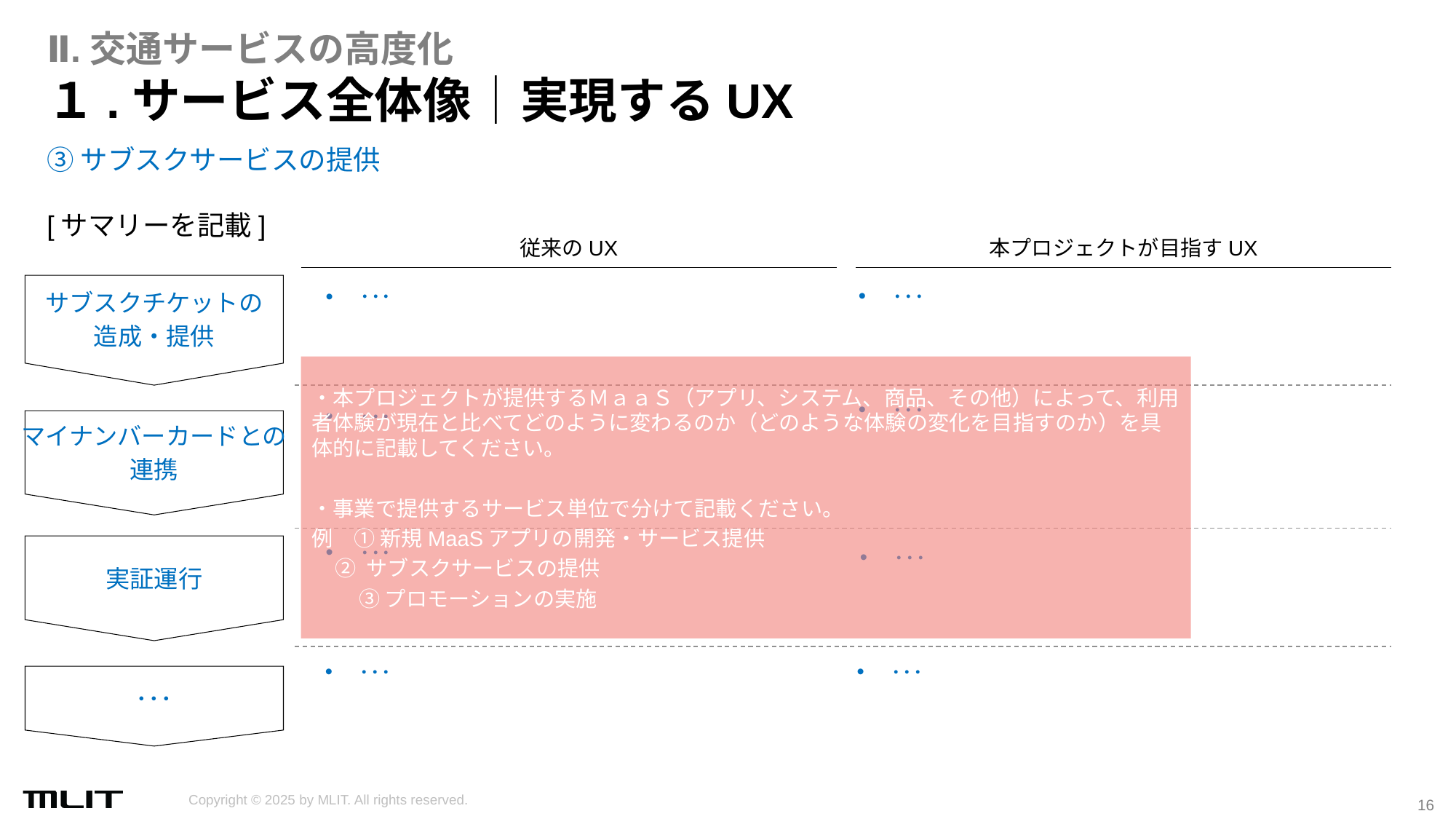

Ⅱ.交通サービスの高度化
# １.サービス全体像│実現するUX
③サブスクサービスの提供
[サマリーを記載]
従来のUX
本プロジェクトが目指すUX
サブスクチケットの
造成・提供
･･･
･･･
・本プロジェクトが提供するＭａａＳ（アプリ、システム、商品、その他）によって、利用者体験が現在と比べてどのように変わるのか（どのような体験の変化を目指すのか）を具体的に記載してください。

・事業で提供するサービス単位で分けて記載ください。
例　① 新規MaaSアプリの開発・サービス提供
     ② サブスクサービスの提供
　　 ③ プロモーションの実施​
･･･
･･･
マイナンバーカードとの
連携
･･･
実証運行
･･･
･･･
･･･
･･･